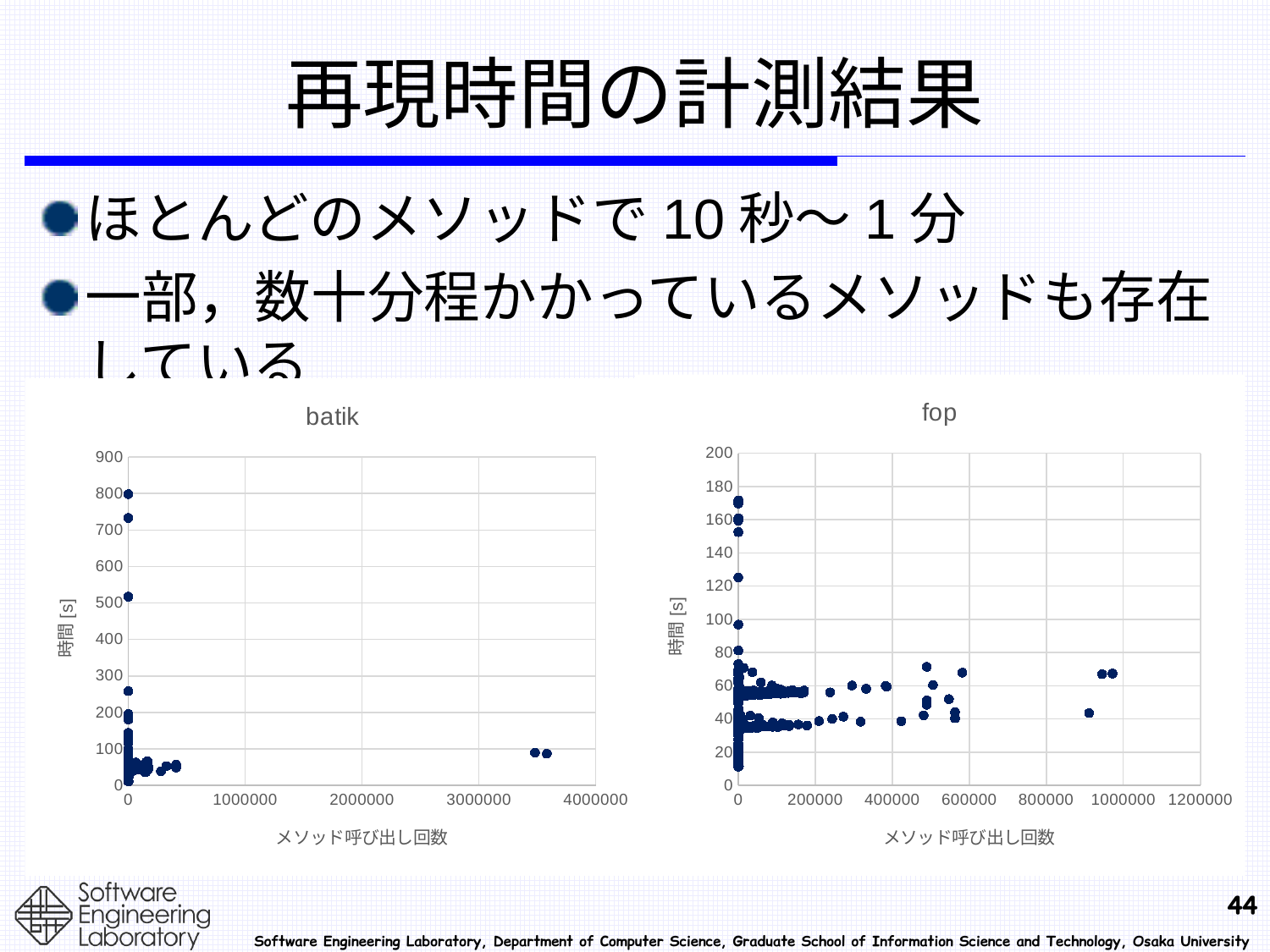

# 再現時間の計測結果
ほとんどのメソッドで10秒～1分
一部，数十分程かかっているメソッドも存在している

### Chart: fop

| Category |  |
|---|---|

### Chart: batik

| Category |  |
|---|---|